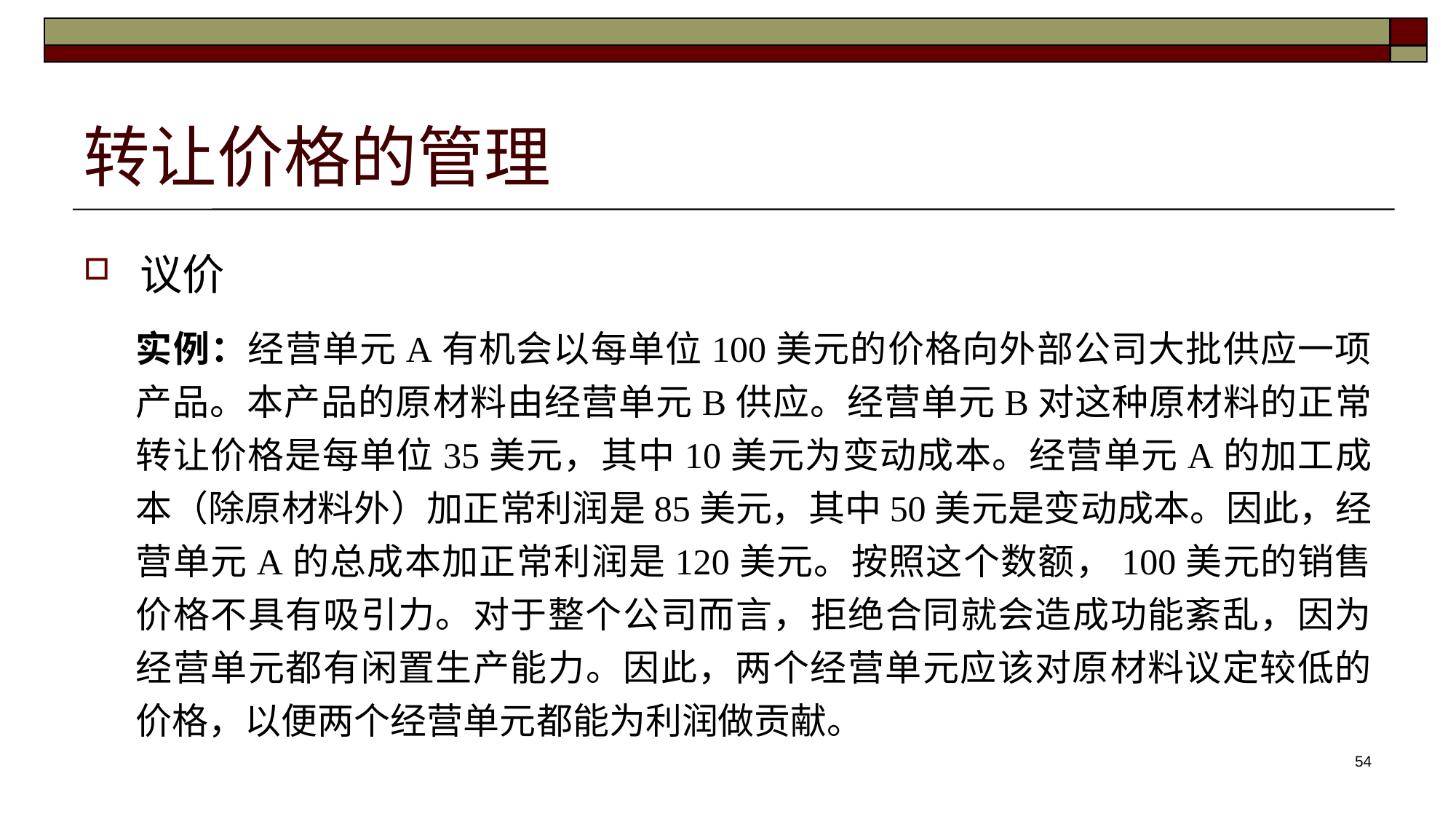

# 转让价格的管理
议价
实例：经营单元A有机会以每单位100美元的价格向外部公司大批供应一项产品。本产品的原材料由经营单元B供应。经营单元B对这种原材料的正常转让价格是每单位35美元，其中10美元为变动成本。经营单元A的加工成本（除原材料外）加正常利润是85美元，其中50美元是变动成本。因此，经营单元A的总成本加正常利润是120美元。按照这个数额，100美元的销售价格不具有吸引力。对于整个公司而言，拒绝合同就会造成功能紊乱，因为经营单元都有闲置生产能力。因此，两个经营单元应该对原材料议定较低的价格，以便两个经营单元都能为利润做贡献。

54